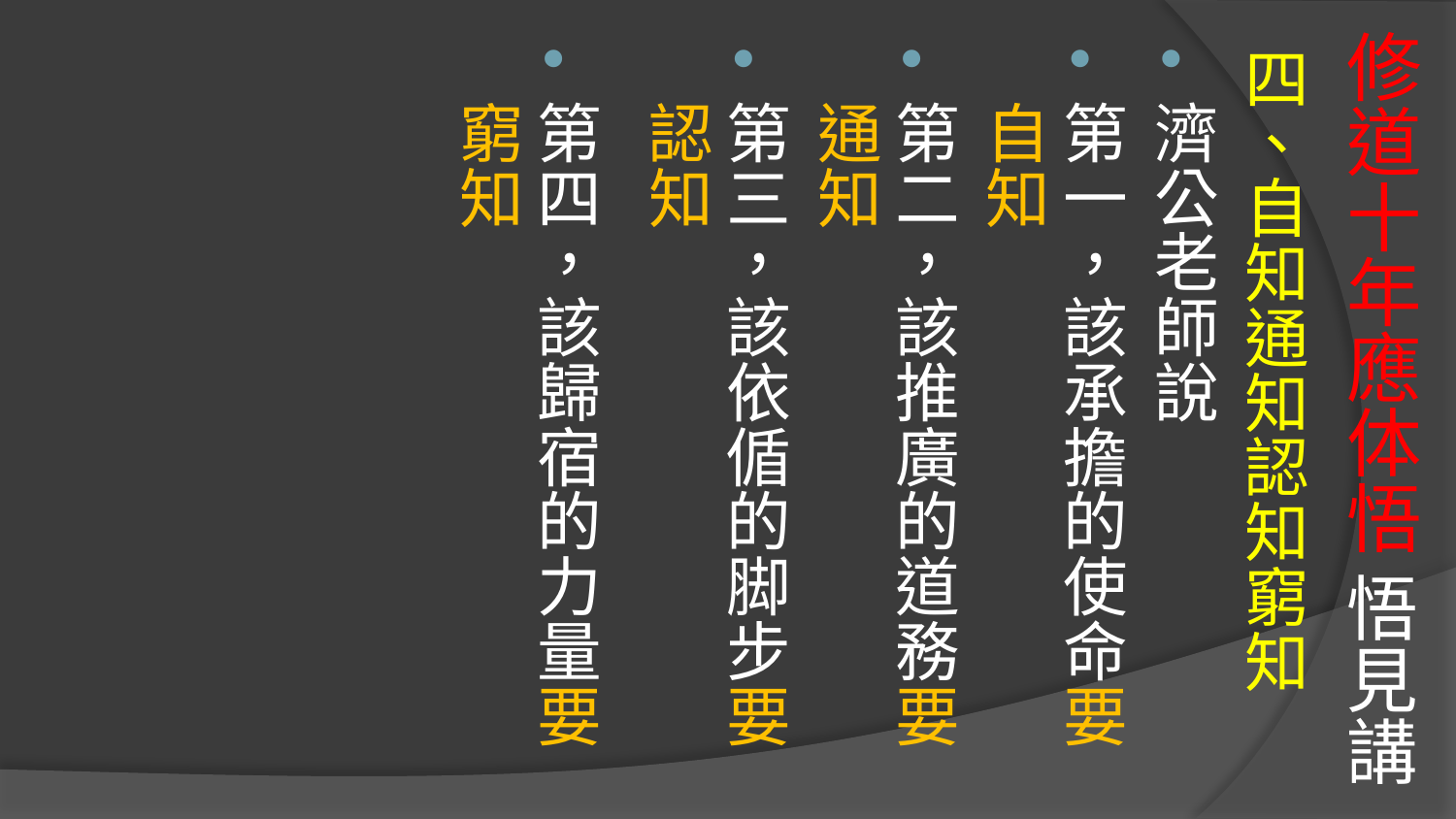

# 修道十年應体悟 悟見講
四、自知通知認知窮知
濟公老師說
第一，該承擔的使命要自知
第二，該推廣的道務要通知
第三，該依偱的脚步要認知
第四，該歸宿的力量要窮知